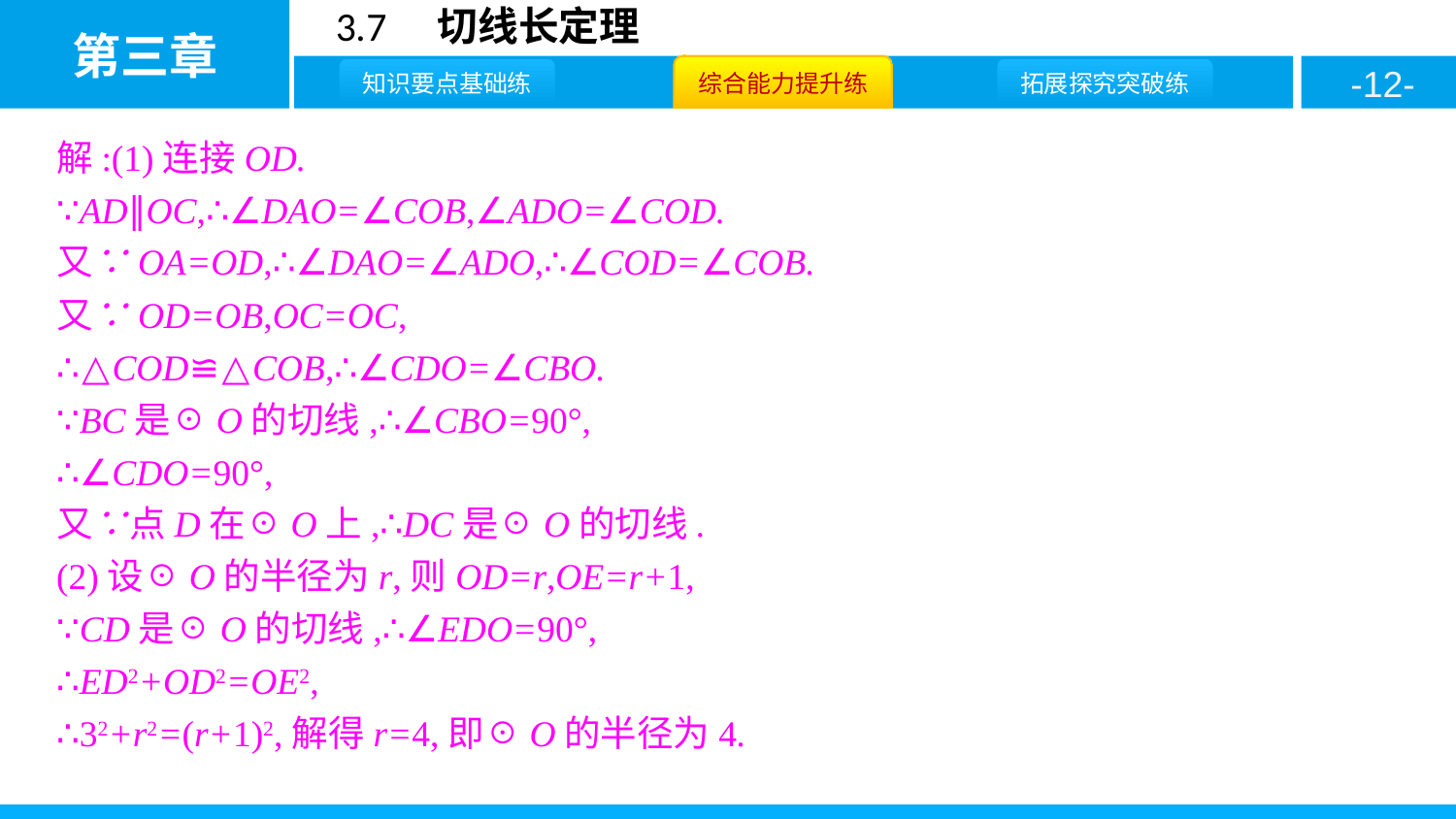

解:(1)连接OD.
∵AD∥OC,∴∠DAO=∠COB,∠ADO=∠COD.
又∵OA=OD,∴∠DAO=∠ADO,∴∠COD=∠COB.
又∵OD=OB,OC=OC,
∴△COD≌△COB,∴∠CDO=∠CBO.
∵BC是☉O的切线,∴∠CBO=90°,
∴∠CDO=90°,
又∵点D在☉O上,∴DC是☉O的切线.
(2)设☉O的半径为r,则OD=r,OE=r+1,
∵CD是☉O的切线,∴∠EDO=90°,
∴ED2+OD2=OE2,
∴32+r2=(r+1)2,解得r=4,即☉O的半径为4.